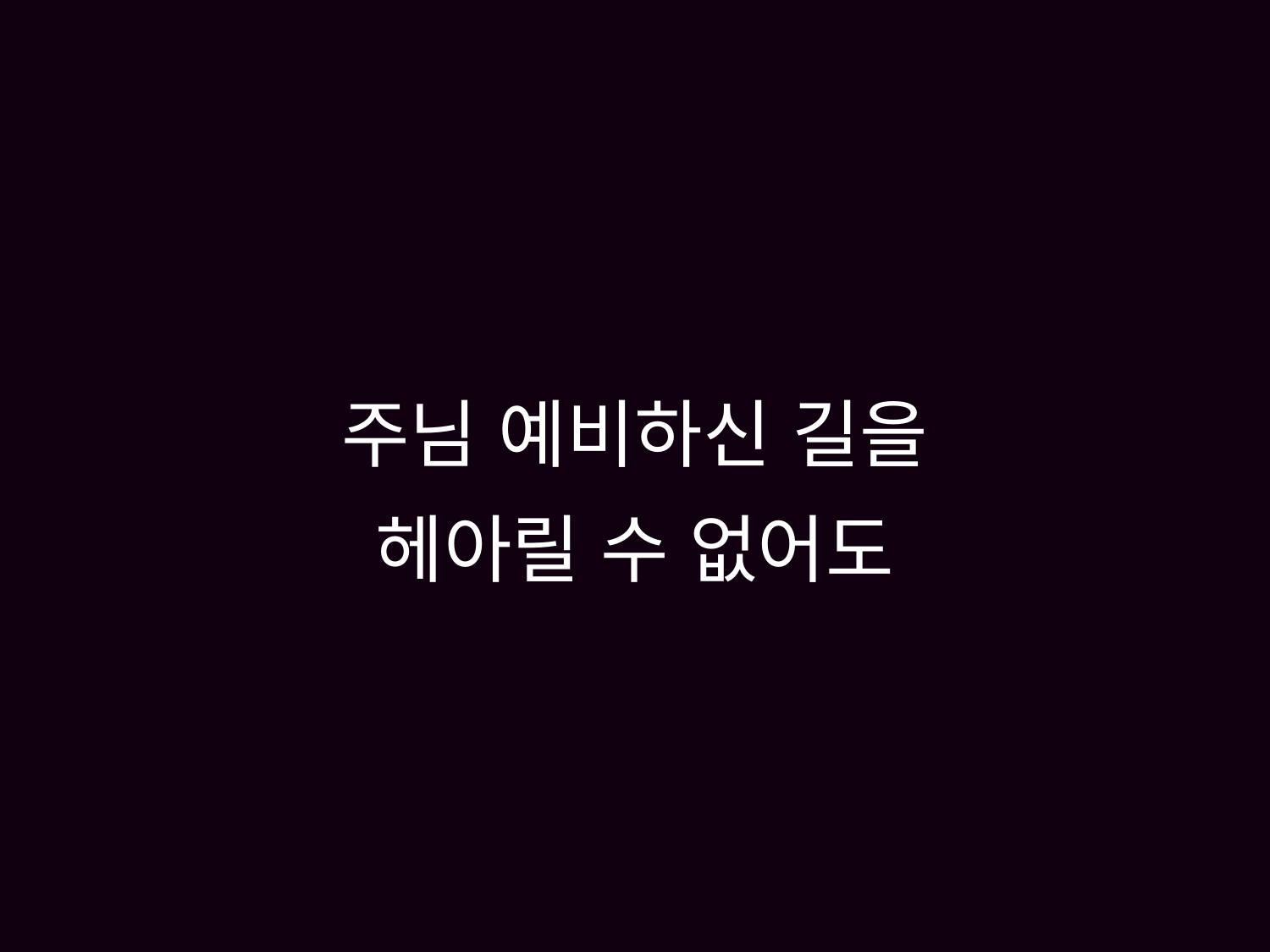

# 주님 예비하신 길을 헤아릴 수 없어도